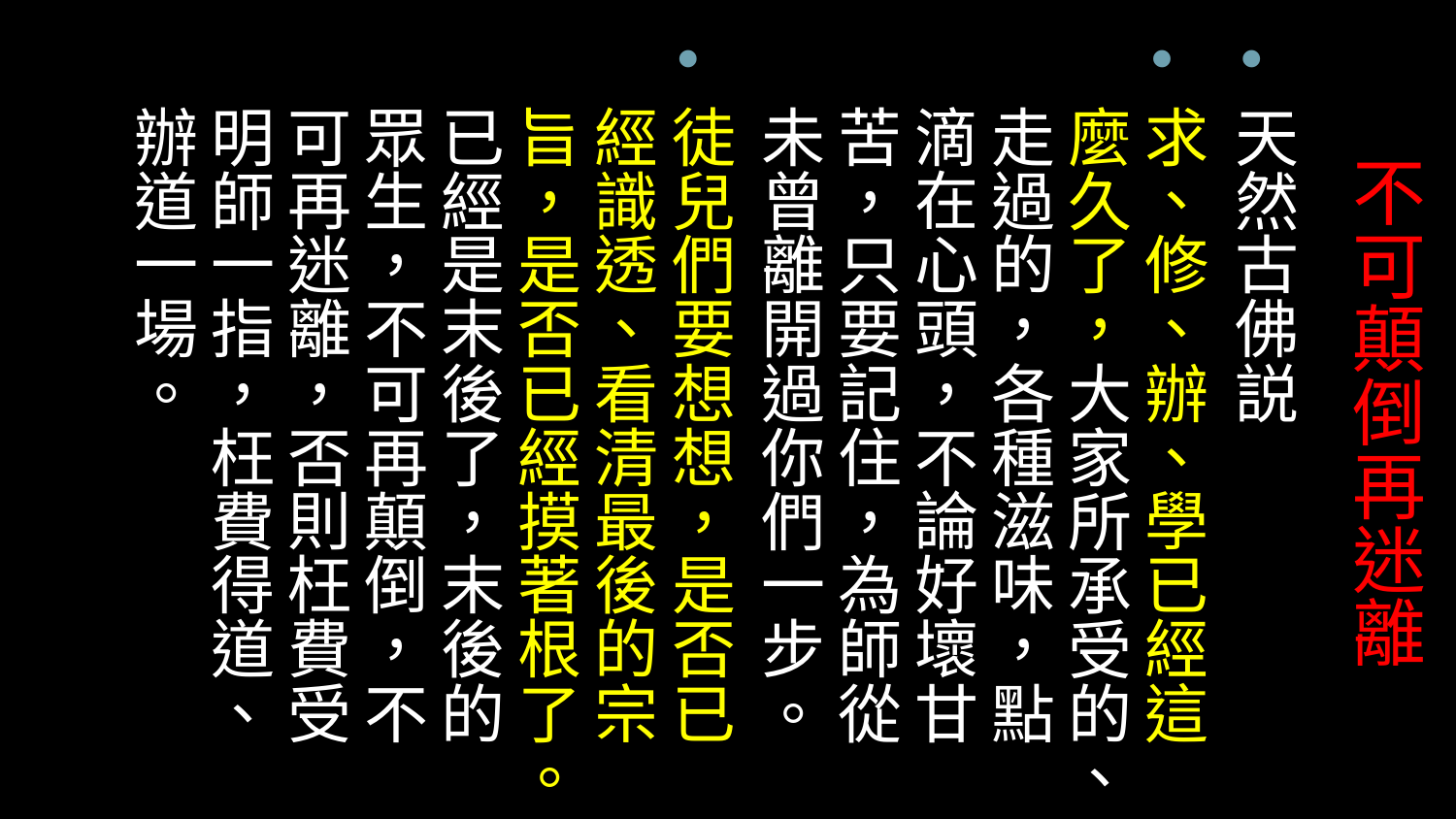

# 不可顛倒再迷離
天然古佛説
求、修、辦、學已經這麼久了，大家所承受的、走過的，各種滋味，點滴在心頭，不論好壞甘苦，只要記住，為師從未曾離開過你們一步。
徒兒們要想想，是否已經識透、看清最後的宗旨，是否已經摸著根了。已經是末後了，末後的眾生，不可再顛倒，不可再迷離，否則枉費受明師一指，枉費得道、辦道一場。